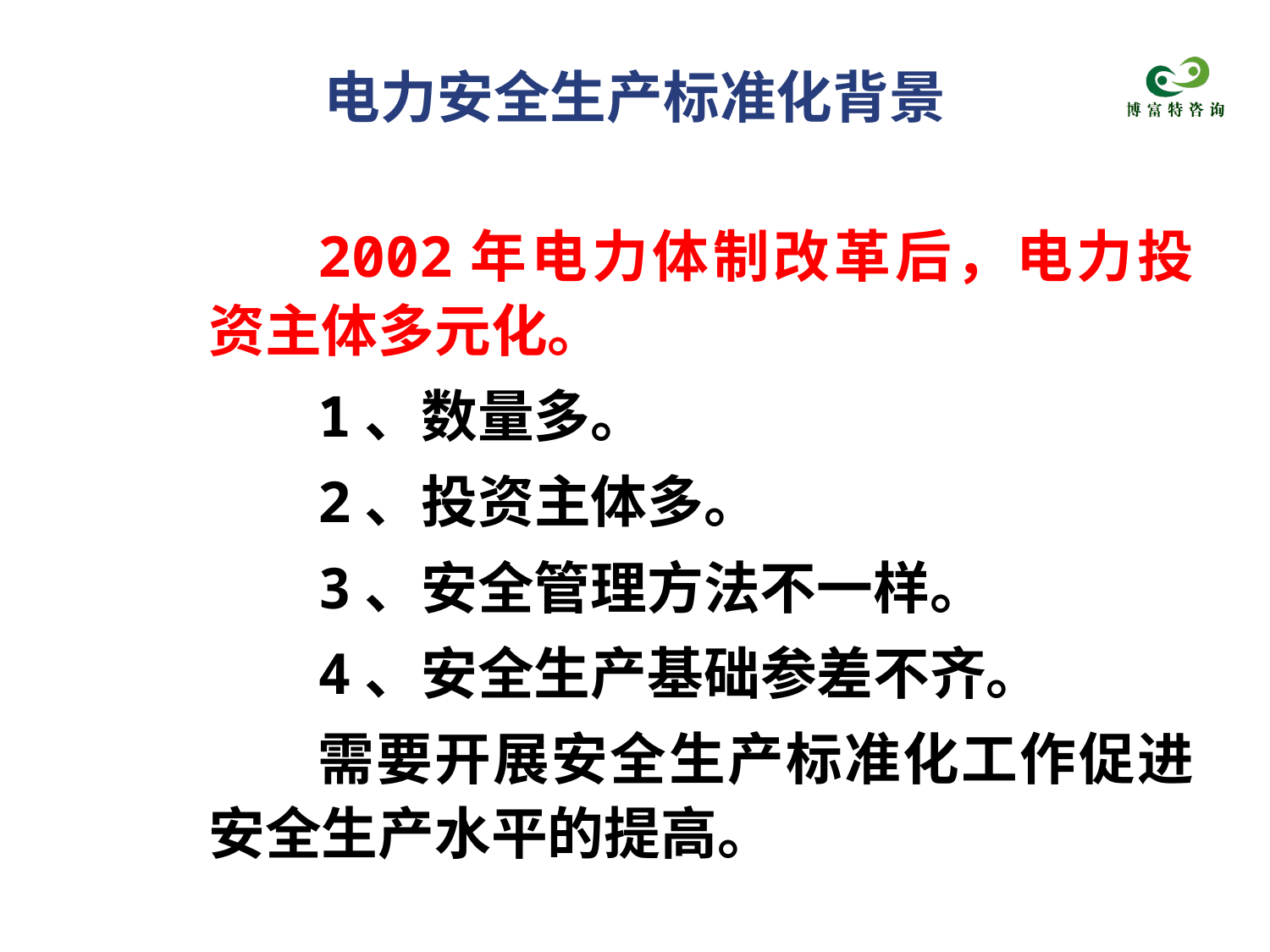

# 电力安全生产标准化背景
2002年电力体制改革后，电力投资主体多元化。
1、数量多。
2、投资主体多。
3、安全管理方法不一样。
4、安全生产基础参差不齐。
需要开展安全生产标准化工作促进安全生产水平的提高。